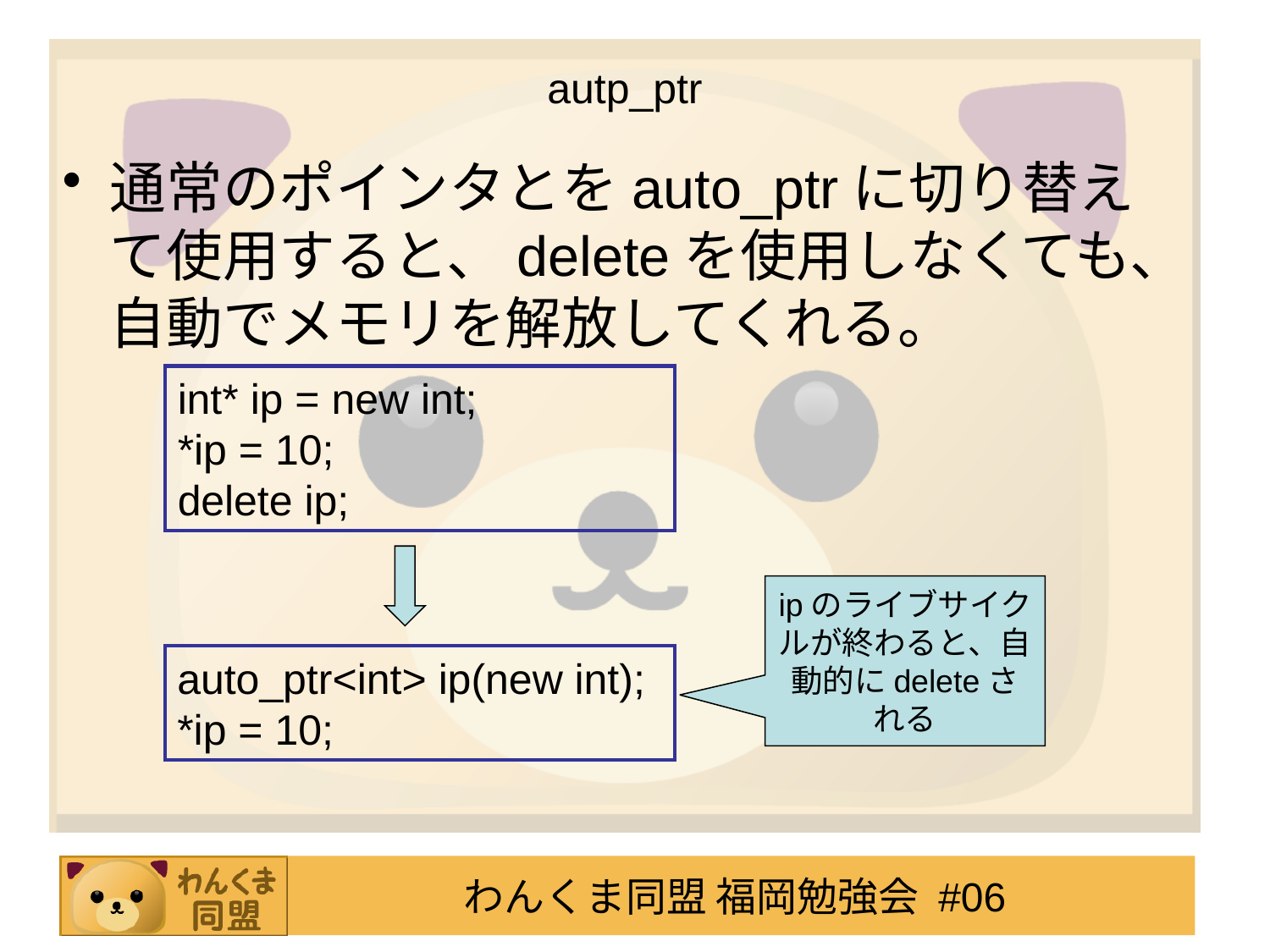

# autp_ptr
通常のポインタとをauto_ptrに切り替えて使用すると、deleteを使用しなくても、自動でメモリを解放してくれる。
int* ip = new int;
*ip = 10;
delete ip;

ipのライブサイクルが終わると、自動的にdeleteされる
auto_ptr<int> ip(new int);
*ip = 10;